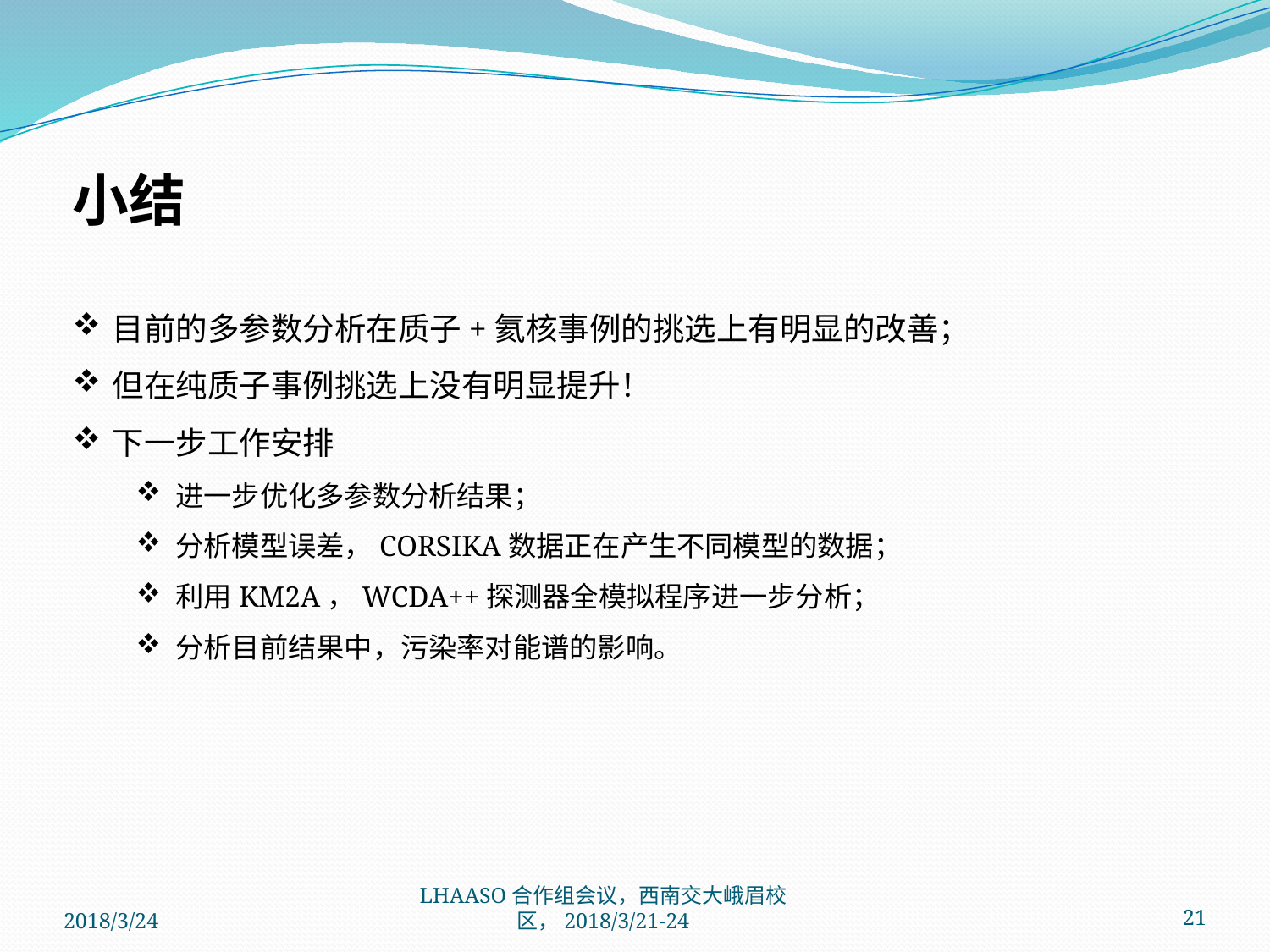

小结

目前的多参数分析在质子+氦核事例的挑选上有明显的改善；
但在纯质子事例挑选上没有明显提升！
下一步工作安排
进一步优化多参数分析结果；
分析模型误差，CORSIKA数据正在产生不同模型的数据；
利用KM2A，WCDA++探测器全模拟程序进一步分析；
分析目前结果中，污染率对能谱的影响。
2018/3/24
LHAASO合作组会议，西南交大峨眉校区，2018/3/21-24
21